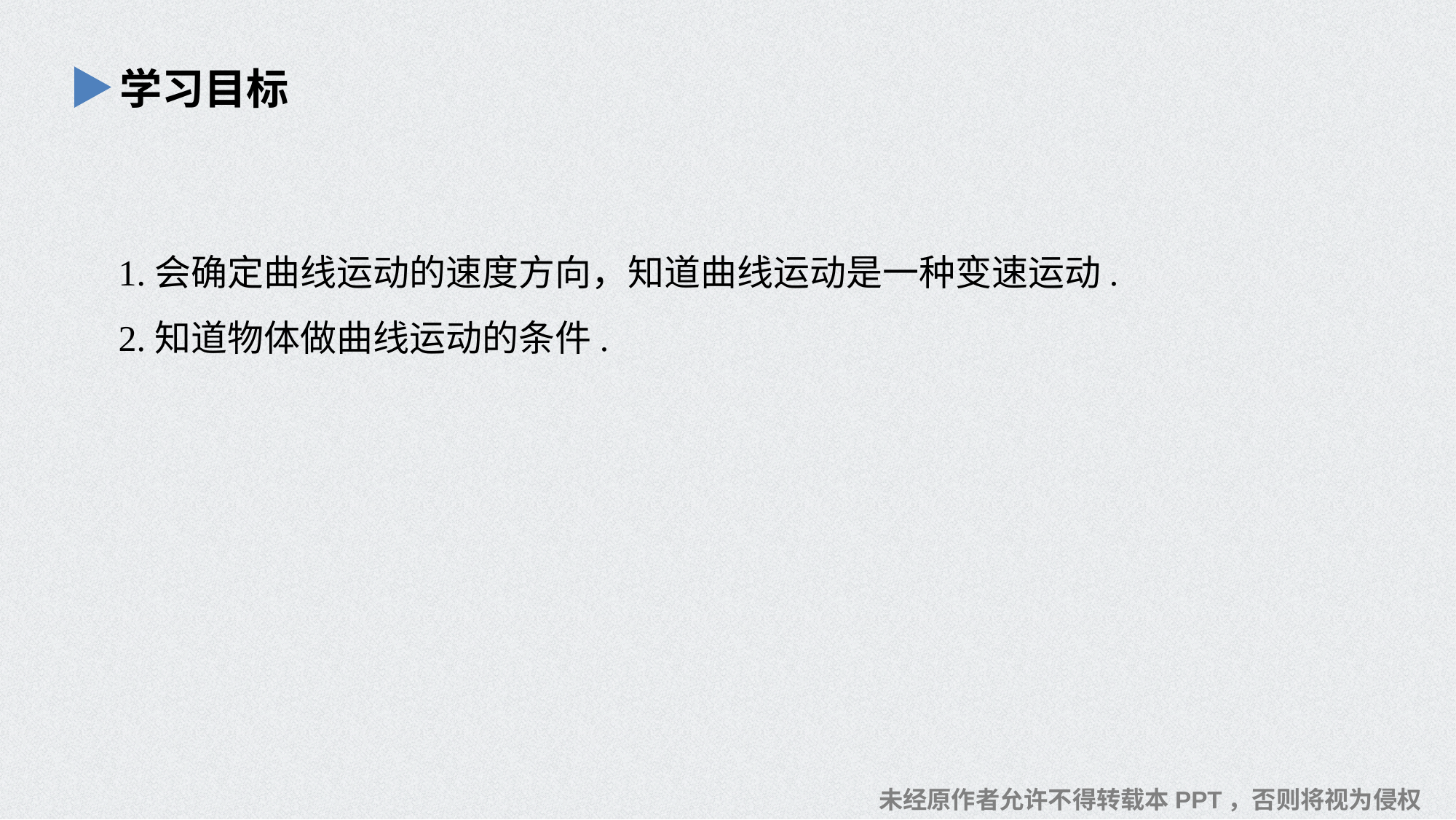

学习目标

1.会确定曲线运动的速度方向，知道曲线运动是一种变速运动.
2.知道物体做曲线运动的条件.